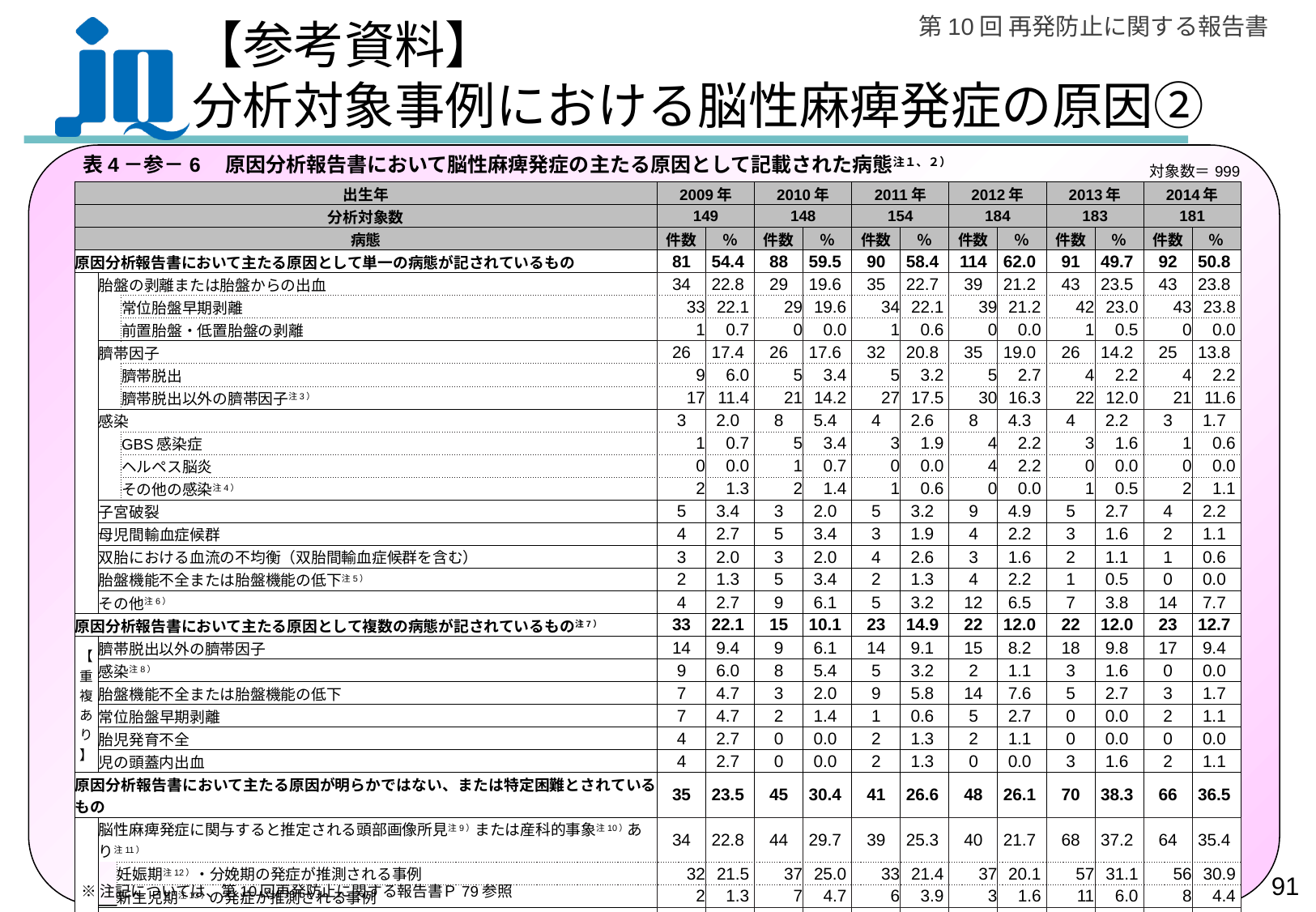

# 【参考資料】 分析対象事例における脳性麻痺発症の原因②

表4－参－6　原因分析報告書において脳性麻痺発症の主たる原因として記載された病態注１、２）
| 対象数＝999 |  |  |  |  |  |  |  |  |  |  |  |  |  |  |  |  |
| --- | --- | --- | --- | --- | --- | --- | --- | --- | --- | --- | --- | --- | --- | --- | --- | --- |
| 出生年 |  |  |  |  | 2009年 |  | 2010年 |  | 2011年 |  | 2012年 |  | 2013年 |  | 2014年 |  |
| 分析対象数 |  |  |  |  | 149 |  | 148 |  | 154 |  | 184 |  | 183 |  | 181 |  |
| 病態 |  |  |  |  | 件数 | ％ | 件数 | ％ | 件数 | ％ | 件数 | ％ | 件数 | ％ | 件数 | ％ |
| 原因分析報告書において主たる原因として単一の病態が記されているもの |  |  |  |  | 81 | 54.4 | 88 | 59.5 | 90 | 58.4 | 114 | 62.0 | 91 | 49.7 | 92 | 50.8 |
|  | 胎盤の剥離または胎盤からの出血 |  |  |  | 34 | 22.8 | 29 | 19.6 | 35 | 22.7 | 39 | 21.2 | 43 | 23.5 | 43 | 23.8 |
|  |  |  |  | 常位胎盤早期剥離 | 33 | 22.1 | 29 | 19.6 | 34 | 22.1 | 39 | 21.2 | 42 | 23.0 | 43 | 23.8 |
|  |  |  |  | 前置胎盤・低置胎盤の剥離 | 1 | 0.7 | 0 | 0.0 | 1 | 0.6 | 0 | 0.0 | 1 | 0.5 | 0 | 0.0 |
|  | 臍帯因子 |  |  |  | 26 | 17.4 | 26 | 17.6 | 32 | 20.8 | 35 | 19.0 | 26 | 14.2 | 25 | 13.8 |
|  |  |  |  | 臍帯脱出 | 9 | 6.0 | 5 | 3.4 | 5 | 3.2 | 5 | 2.7 | 4 | 2.2 | 4 | 2.2 |
|  |  |  |  | 臍帯脱出以外の臍帯因子注3） | 17 | 11.4 | 21 | 14.2 | 27 | 17.5 | 30 | 16.3 | 22 | 12.0 | 21 | 11.6 |
|  | 感染 |  |  |  | 3 | 2.0 | 8 | 5.4 | 4 | 2.6 | 8 | 4.3 | 4 | 2.2 | 3 | 1.7 |
|  |  |  |  | GBS感染症 | 1 | 0.7 | 5 | 3.4 | 3 | 1.9 | 4 | 2.2 | 3 | 1.6 | 1 | 0.6 |
|  |  |  |  | ヘルペス脳炎 | 0 | 0.0 | 1 | 0.7 | 0 | 0.0 | 4 | 2.2 | 0 | 0.0 | 0 | 0.0 |
|  |  |  |  | その他の感染注4） | 2 | 1.3 | 2 | 1.4 | 1 | 0.6 | 0 | 0.0 | 1 | 0.5 | 2 | 1.1 |
|  | 子宮破裂 |  |  |  | 5 | 3.4 | 3 | 2.0 | 5 | 3.2 | 9 | 4.9 | 5 | 2.7 | 4 | 2.2 |
|  | 母児間輸血症候群 |  |  |  | 4 | 2.7 | 5 | 3.4 | 3 | 1.9 | 4 | 2.2 | 3 | 1.6 | 2 | 1.1 |
|  | 双胎における血流の不均衡（双胎間輸血症候群を含む） |  |  |  | 3 | 2.0 | 3 | 2.0 | 4 | 2.6 | 3 | 1.6 | 2 | 1.1 | 1 | 0.6 |
|  | 胎盤機能不全または胎盤機能の低下注5） |  |  |  | 2 | 1.3 | 5 | 3.4 | 2 | 1.3 | 4 | 2.2 | 1 | 0.5 | 0 | 0.0 |
|  | その他注6） |  |  |  | 4 | 2.7 | 9 | 6.1 | 5 | 3.2 | 12 | 6.5 | 7 | 3.8 | 14 | 7.7 |
| 原因分析報告書において主たる原因として複数の病態が記されているもの注7） |  |  |  |  | 33 | 22.1 | 15 | 10.1 | 23 | 14.9 | 22 | 12.0 | 22 | 12.0 | 23 | 12.7 |
| 【重複あり】 | 臍帯脱出以外の臍帯因子 |  |  |  | 14 | 9.4 | 9 | 6.1 | 14 | 9.1 | 15 | 8.2 | 18 | 9.8 | 17 | 9.4 |
|  | 感染注8） |  |  |  | 9 | 6.0 | 8 | 5.4 | 5 | 3.2 | 2 | 1.1 | 3 | 1.6 | 0 | 0.0 |
|  | 胎盤機能不全または胎盤機能の低下 |  |  |  | 7 | 4.7 | 3 | 2.0 | 9 | 5.8 | 14 | 7.6 | 5 | 2.7 | 3 | 1.7 |
|  | 常位胎盤早期剥離 |  |  |  | 7 | 4.7 | 2 | 1.4 | 1 | 0.6 | 5 | 2.7 | 0 | 0.0 | 2 | 1.1 |
|  | 胎児発育不全 |  |  |  | 4 | 2.7 | 0 | 0.0 | 2 | 1.3 | 2 | 1.1 | 0 | 0.0 | 0 | 0.0 |
|  | 児の頭蓋内出血 |  |  |  | 4 | 2.7 | 0 | 0.0 | 2 | 1.3 | 0 | 0.0 | 3 | 1.6 | 2 | 1.1 |
| 原因分析報告書において主たる原因が明らかではない、または特定困難とされているもの |  |  |  |  | 35 | 23.5 | 45 | 30.4 | 41 | 26.6 | 48 | 26.1 | 70 | 38.3 | 66 | 36.5 |
|  | 脳性麻痺発症に関与すると推定される頭部画像所見注9）または産科的事象注10）あり注11） |  |  |  | 34 | 22.8 | 44 | 29.7 | 39 | 25.3 | 40 | 21.7 | 68 | 37.2 | 64 | 35.4 |
|  |  |  | 妊娠期注12）・分娩期の発症が推測される事例 | 妊娠期注12）・分娩期の発症が推測される事例 | 32 | 21.5 | 37 | 25.0 | 33 | 21.4 | 37 | 20.1 | 57 | 31.1 | 56 | 30.9 |
|  |  |  | 新生児期注13）の発症が推測される事例 | 新生児期注13）の発症が推測される事例 | 2 | 1.3 | 7 | 4.7 | 6 | 3.9 | 3 | 1.6 | 11 | 6.0 | 8 | 4.4 |
|  | 脳性麻痺発症に関与すると推定される頭部画像所見または産科的事象なし注14） |  |  |  | 1 | 0.7 | 1 | 0.7 | 2 | 1.3 | 8 | 4.3 | 2 | 1.1 | 2 | 1.1 |
|  |  | 脳性麻痺発症の原因は不明である事例 |  | 脳性麻痺発症の原因は不明である事例 | 0 | 0.0 | 0 | 0.0 | 2 | 1.3 | 5 | 2.7 | 2 | 1.1 | 2 | 1.1 |
|  |  | 先天性要因注15）の可能性があるまたは可能性が否定できない事例 |  | 先天性要因注15）の可能性があるまたは可能性が否定できない事例 | 1 | 0.7 | 1 | 0.7 | 0 | 0.0 | 3 | 1.6 | 0 | 0.0 | 0 | 0.0 |

91
※注記については、第10回再発防止に関する報告書Ｐ79参照